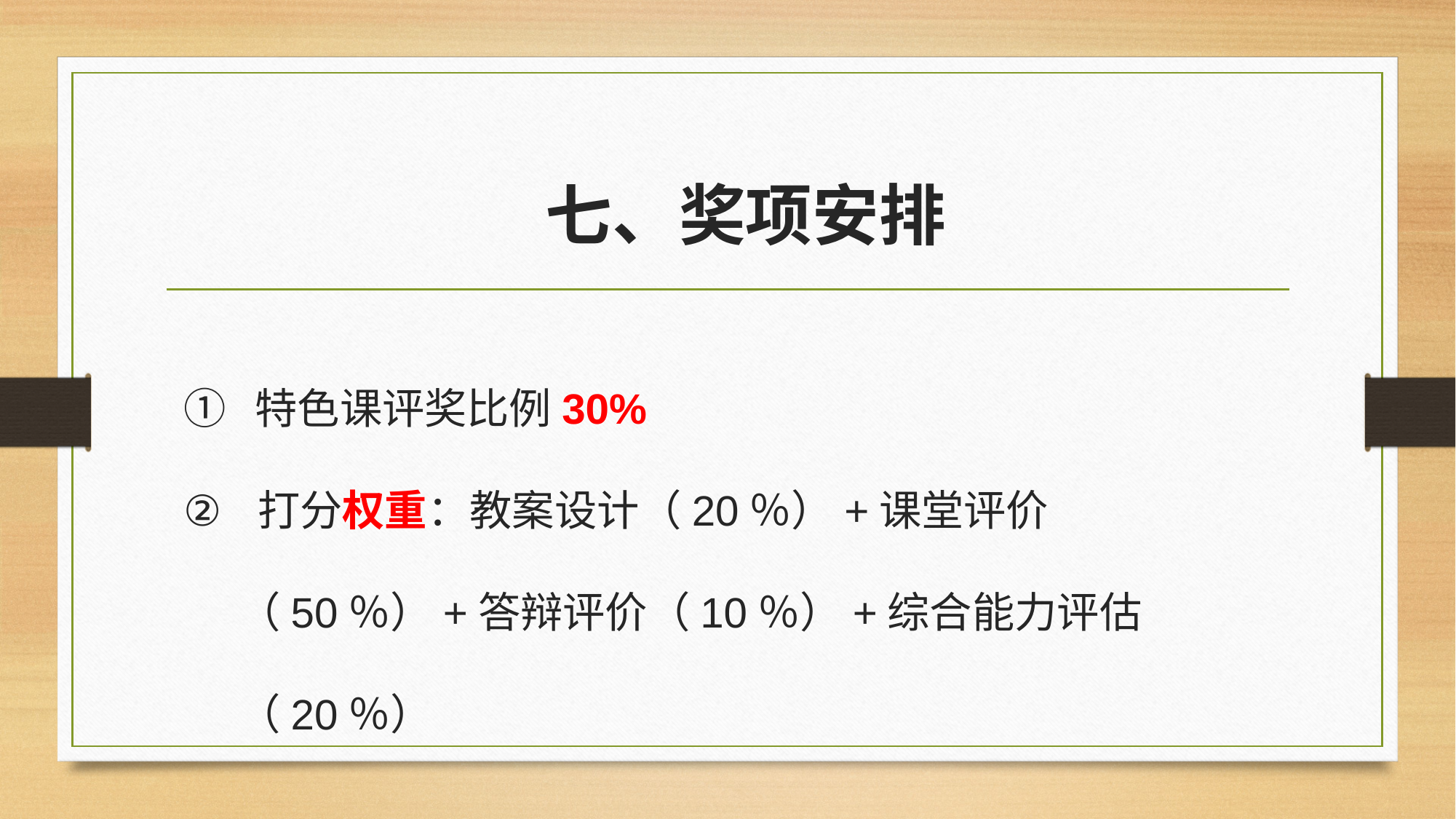

七、奖项安排
①  特色课评奖比例30%
 打分权重：教案设计（20％）+课堂评价（50％）+答辩评价（10％）+综合能力评估（20％）